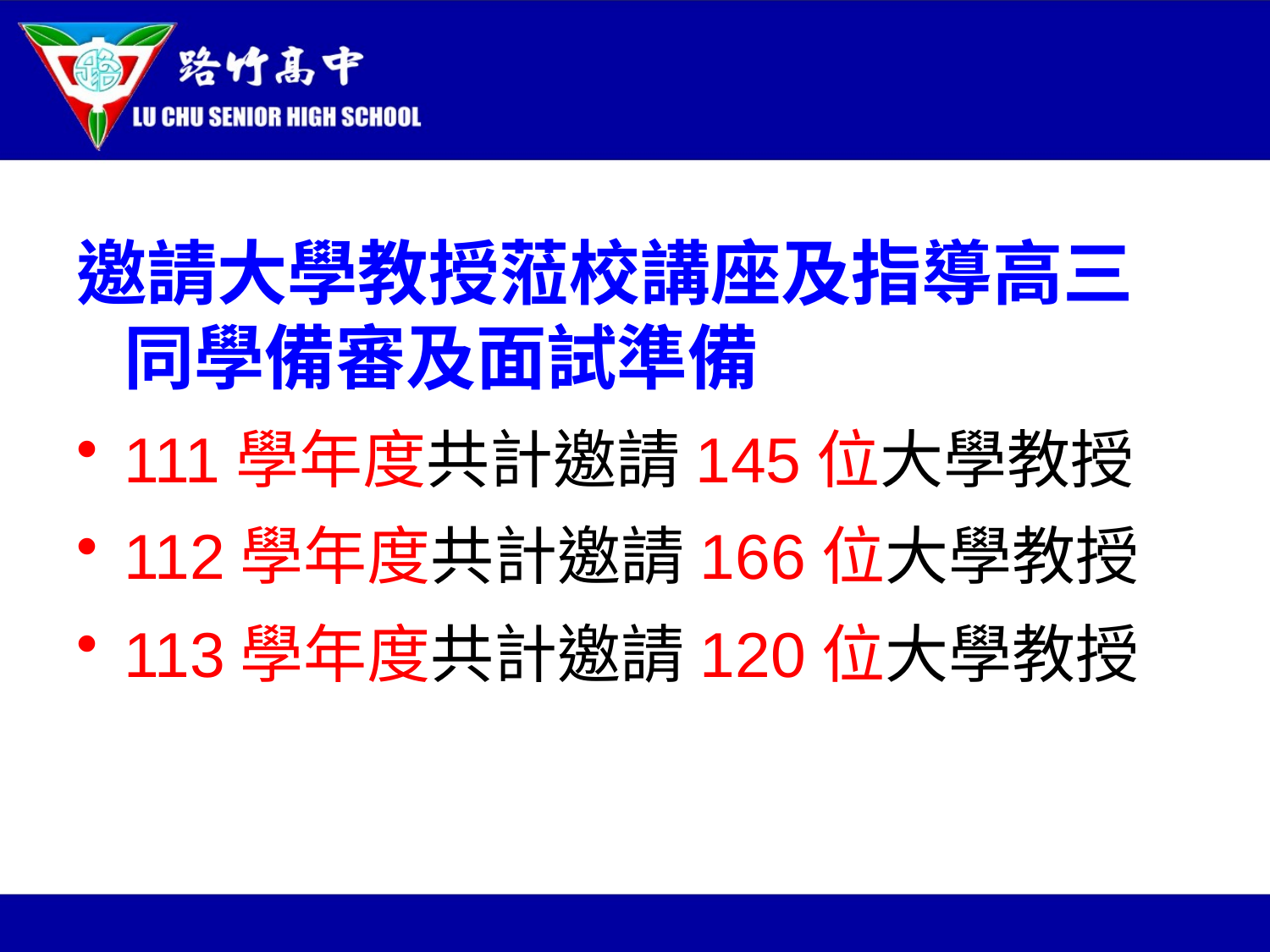

邀請大學教授蒞校講座及指導高三同學備審及面試準備
111學年度共計邀請145位大學教授
112學年度共計邀請166位大學教授
113學年度共計邀請120位大學教授